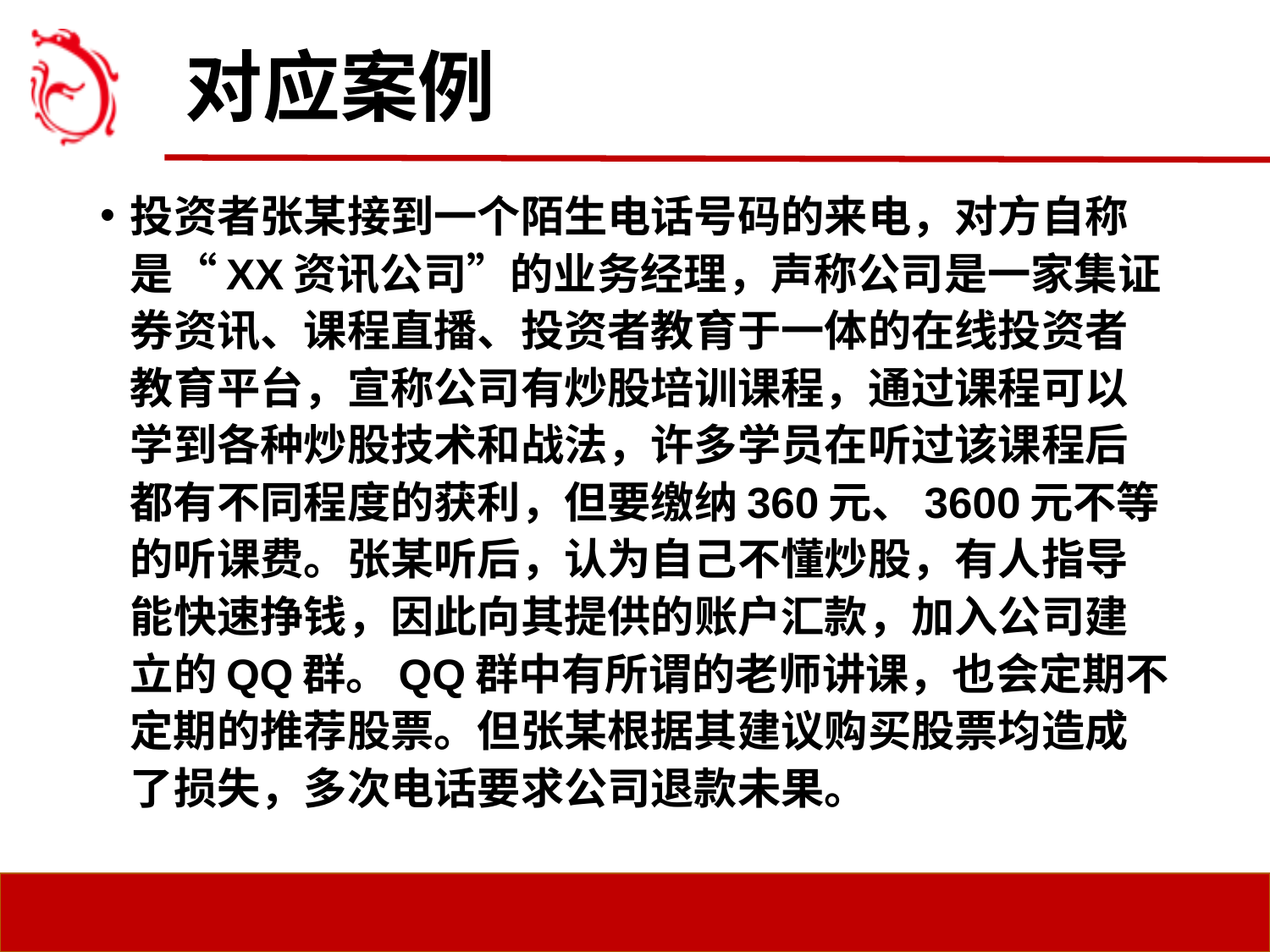

# 对应案例
投资者张某接到一个陌生电话号码的来电，对方自称是“XX资讯公司”的业务经理，声称公司是一家集证券资讯、课程直播、投资者教育于一体的在线投资者教育平台，宣称公司有炒股培训课程，通过课程可以学到各种炒股技术和战法，许多学员在听过该课程后都有不同程度的获利，但要缴纳360元、3600元不等的听课费。张某听后，认为自己不懂炒股，有人指导能快速挣钱，因此向其提供的账户汇款，加入公司建立的QQ群。QQ群中有所谓的老师讲课，也会定期不定期的推荐股票。但张某根据其建议购买股票均造成了损失，多次电话要求公司退款未果。